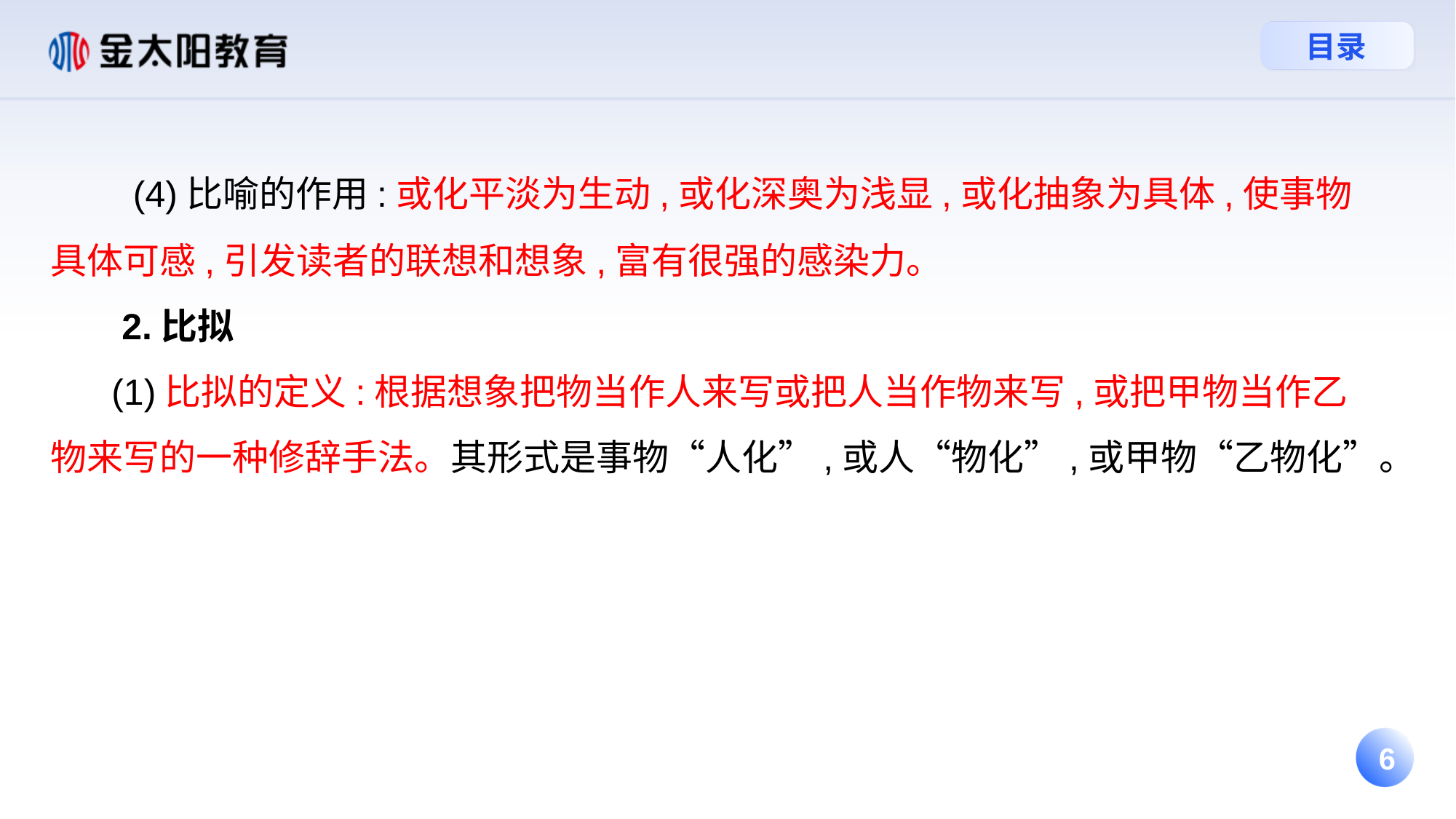

(4)比喻的作用:或化平淡为生动,或化深奥为浅显,或化抽象为具体,使事物具体可感,引发读者的联想和想象,富有很强的感染力。
       2.比拟
      (1)比拟的定义:根据想象把物当作人来写或把人当作物来写,或把甲物当作乙物来写的一种修辞手法。其形式是事物“人化”,或人“物化”,或甲物“乙物化”。